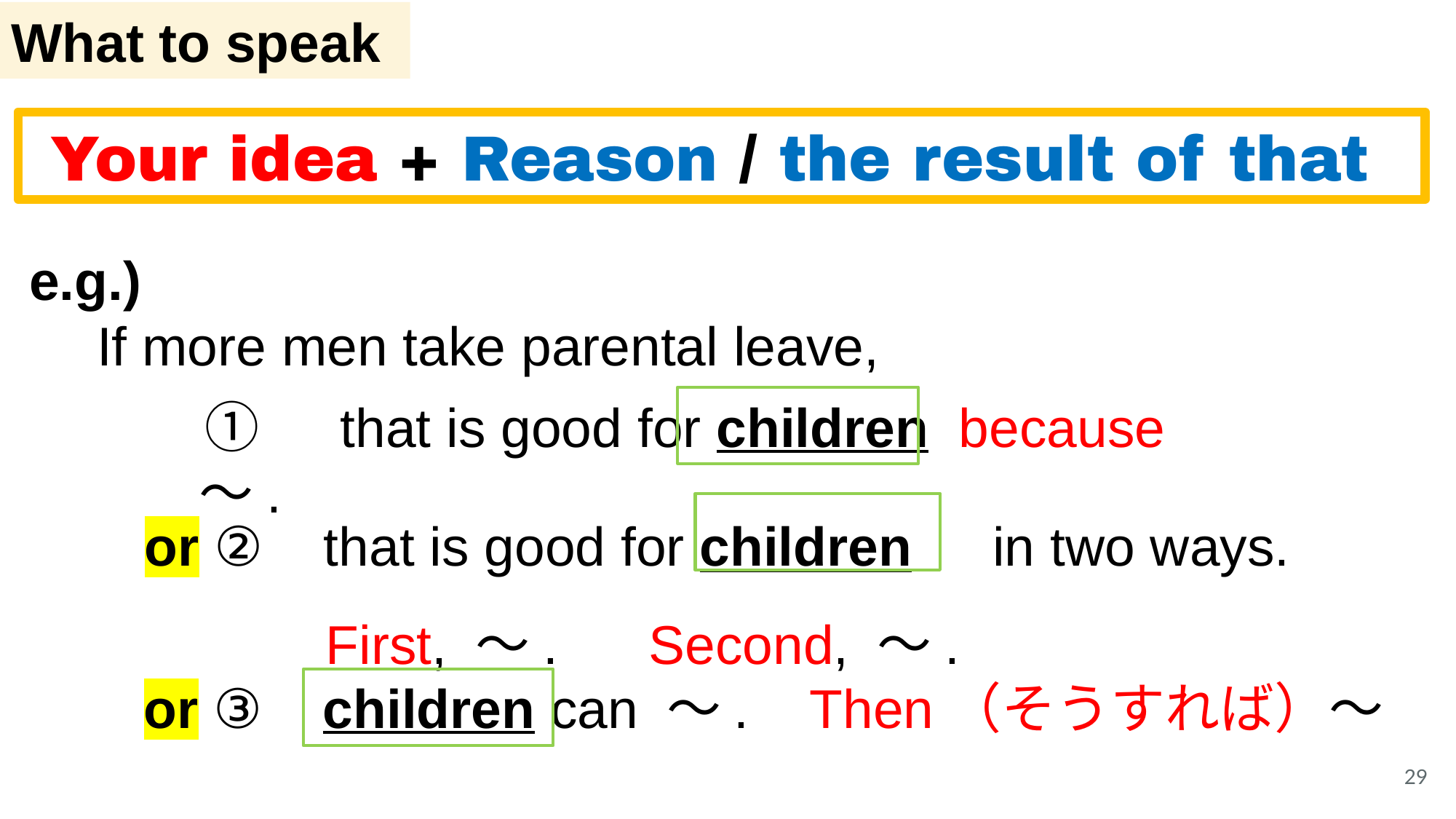

What to speak
 Your idea + Reason / the result of that
e.g.)
　If more men take parental leave,
    ①　that is good for children  because　～.

or ②    that is good for children　in two ways.
            First, ～.      Second, ～.

 or ③    children can ～.    Then（そうすれば）～

29